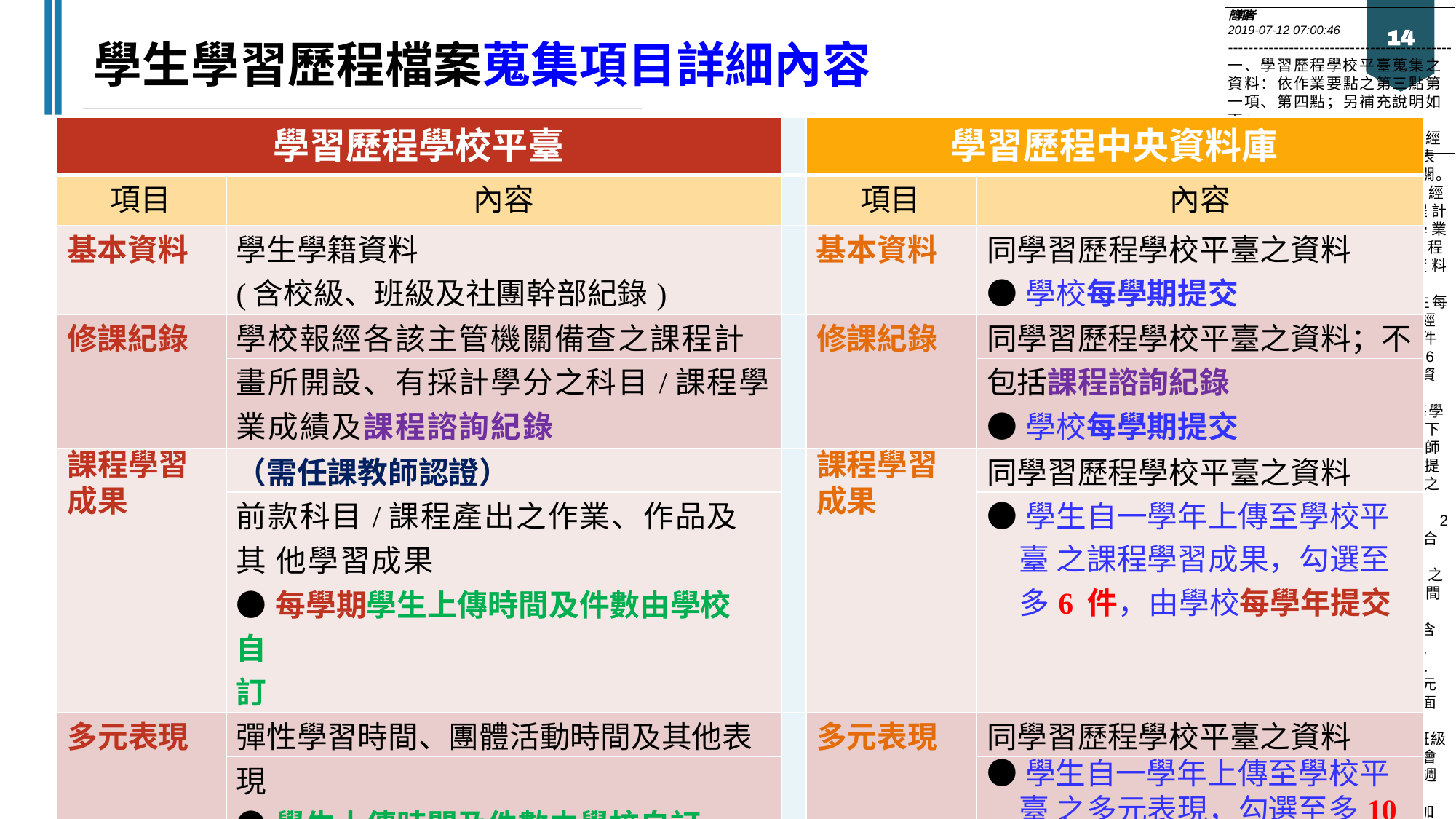

簡報者
2019-07-12 07:00:46
--------------------------------------------
一、學習歷程學校平臺蒐集之資料：依作業要點之第三點第一項、第四點；另補充說明如下：
    1.校級、班級及社團幹部經歷歸類於基本資料，非多元表現，故與多元表現之件數無關。
    2.修課紀錄：學校報經各該主管機關備查之課程計畫所開設各科目課程之學業成績及課程諮詢紀錄(課程諮詢紀錄不提交至中央資料庫)。
    3.課程學習成果：學生每學期皆可上傳，學年結束經學生勾選件數=第一學期件數+第二學期件數=至多6件，再由學校提交至中央資料庫。
       舉例：某校規定學生每學期可上傳6件，某生於上、下學期各上傳6件並經任課教師認證通過，該學年結束學校提交前，學生可自主勾選件數之組合：                    6+0、0+6、1+5、5+1、2+4、4+2、3+3等勾選組合皆符合規定。
   4.多元表現：對應新課綱之彈性學習時間、團體活動時間及其他表現。
      (1)彈性學習時間：含學生自主學習、選手培訓、充實(增廣)/補強性教學、學校特色活動等，藉由多元學習活動，拓展學生學習面向，駔進學生適性發展。
      (2)團體活動時間：含班級活動、社團活動、學生自治會活動、學生服務學習活動及週會或講座。
      (3)其他表現：學生參加校內外之各項表現。
二、學習歷程中央資料庫蒐集項目之內容：依作業要點之第三點第二項、第四點
14
學生學習歷程檔案蒐集項目詳細內容
| 學習歷程學校平臺 |  |  | 學習歷程中央資料庫 |  |
| --- | --- | --- | --- | --- |
| 項目 | 內容 |  | 項目 | 內容 |
| 基本資料 | 學生學籍資料 (含校級、班級及社團幹部紀錄) |  | 基本資料 | 同學習歷程學校平臺之資料 ●學校每學期提交 |
| 修課紀錄 | 學校報經各該主管機關備查之課程計 |  | 修課紀錄 | 同學習歷程學校平臺之資料；不 |
|  | 畫所開設、有採計學分之科目/課程學 |  |  | 包括課程諮詢紀錄 |
|  | 業成績及課程諮詢紀錄 |  |  | ●學校每學期提交 |
| 課程學習 成果 | （需任課教師認證） |  | 課程學習 成果 | 同學習歷程學校平臺之資料 |
|  | 前款科目/課程產出之作業、作品及其 他學習成果 ●每學期學生上傳時間及件數由學校自 |  |  | ●學生自一學年上傳至學校平臺 之課程學習成果，勾選至多6 件，由學校每學年提交 |
|  | 訂 |  |  |  |
| 多元表現 | 彈性學習時間、團體活動時間及其他表 |  | 多元表現 | 同學習歷程學校平臺之資料 |
|  | 現 ●學生上傳時間及件數由學校自訂 |  |  | ●學生自一學年上傳至學校平臺 之多元表現，勾選至多10件， |
|  |  |  |  | 由學校每學年提交 |